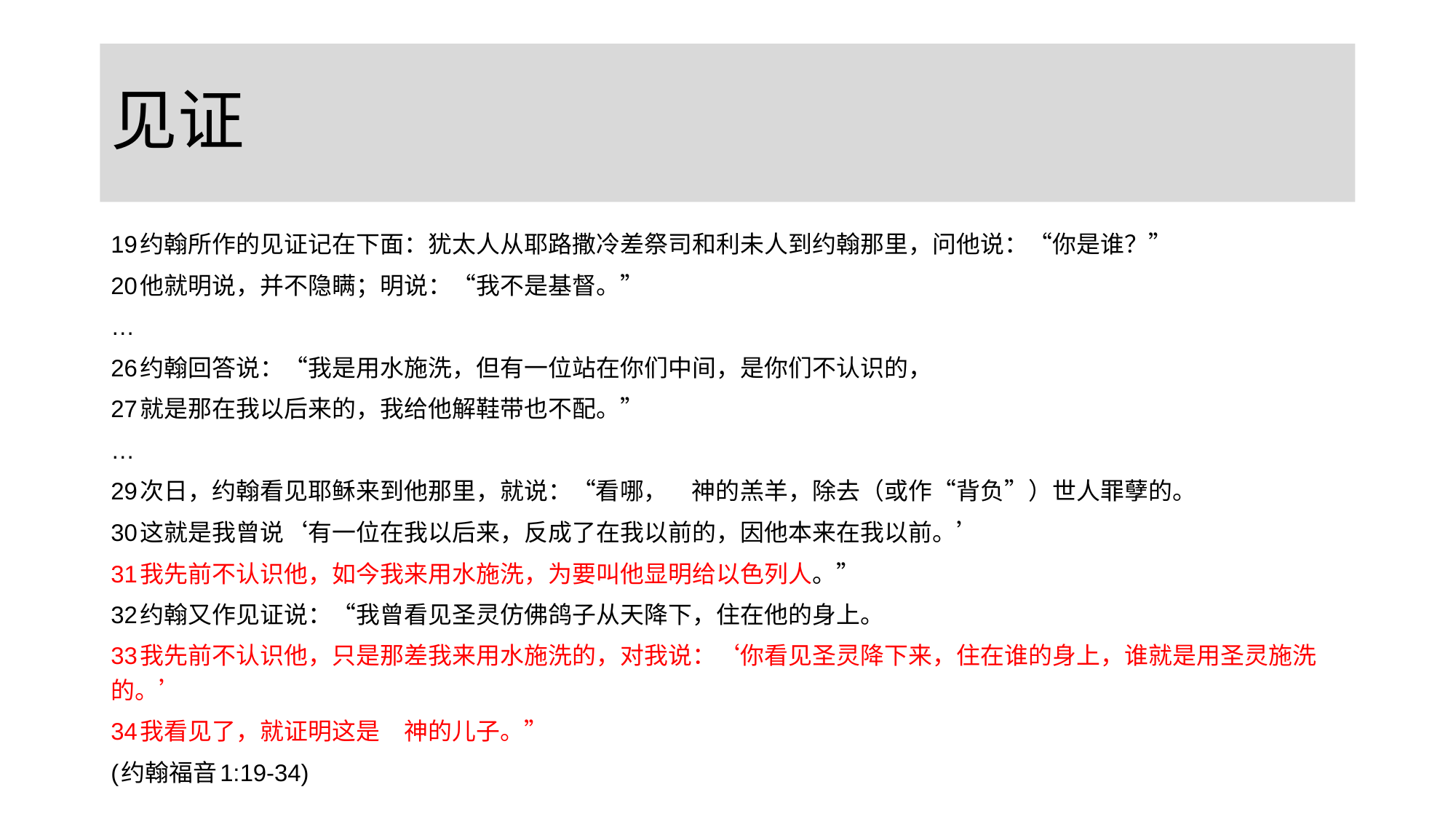

# 见证
19约翰所作的见证记在下面：犹太人从耶路撒冷差祭司和利未人到约翰那里，问他说：“你是谁？”
20他就明说，并不隐瞒；明说：“我不是基督。”
…
26约翰回答说：“我是用水施洗，但有一位站在你们中间，是你们不认识的，
27就是那在我以后来的，我给他解鞋带也不配。”
…
29次日，约翰看见耶稣来到他那里，就说：“看哪，　神的羔羊，除去（或作“背负”）世人罪孽的。
30这就是我曾说‘有一位在我以后来，反成了在我以前的，因他本来在我以前。’
31我先前不认识他，如今我来用水施洗，为要叫他显明给以色列人。”
32约翰又作见证说：“我曾看见圣灵仿佛鸽子从天降下，住在他的身上。
33我先前不认识他，只是那差我来用水施洗的，对我说：‘你看见圣灵降下来，住在谁的身上，谁就是用圣灵施洗的。’
34我看见了，就证明这是　神的儿子。”
(约翰福音1:19-34)